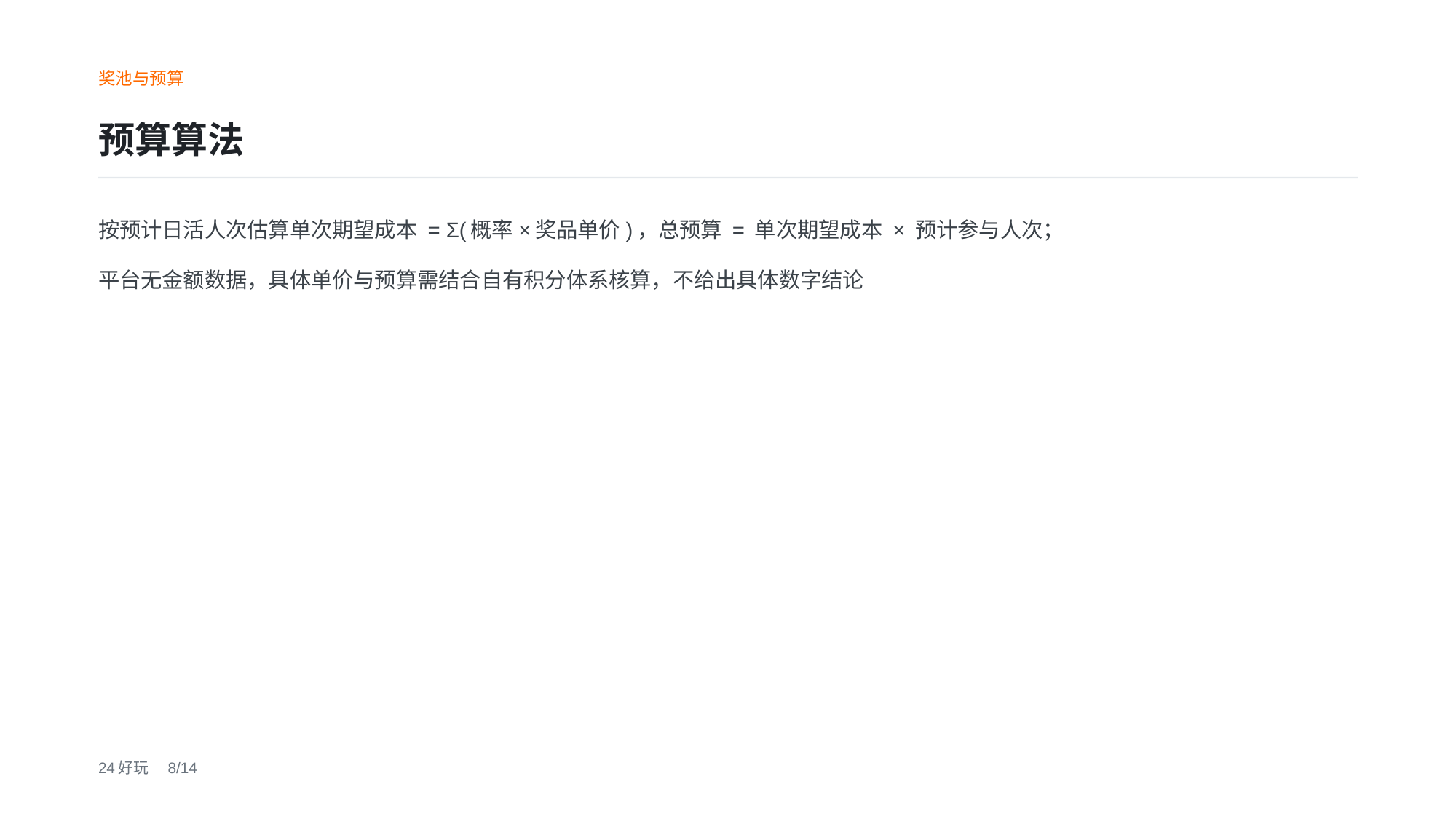

奖池与预算
预算算法

按预计日活人次估算单次期望成本 = Σ(概率×奖品单价)，总预算 = 单次期望成本 × 预计参与人次；
平台无金额数据，具体单价与预算需结合自有积分体系核算，不给出具体数字结论
24好玩　8/14